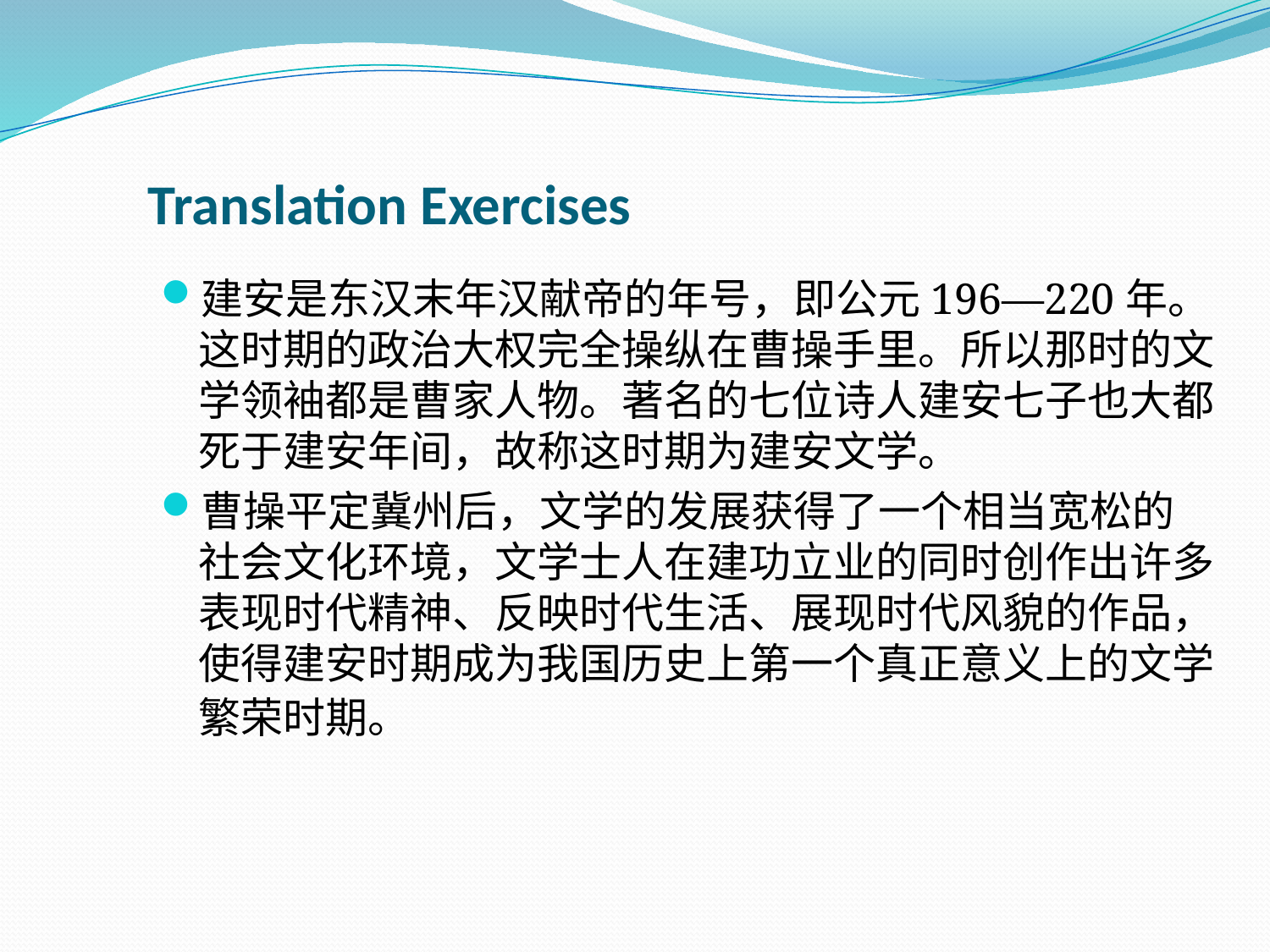

# Translation Exercises
建安是东汉末年汉献帝的年号，即公元196—220年。这时期的政治大权完全操纵在曹操手里。所以那时的文学领袖都是曹家人物。著名的七位诗人建安七子也大都死于建安年间，故称这时期为建安文学。
曹操平定冀州后，文学的发展获得了一个相当宽松的社会文化环境，文学士人在建功立业的同时创作出许多表现时代精神、反映时代生活、展现时代风貌的作品，使得建安时期成为我国历史上第一个真正意义上的文学繁荣时期。